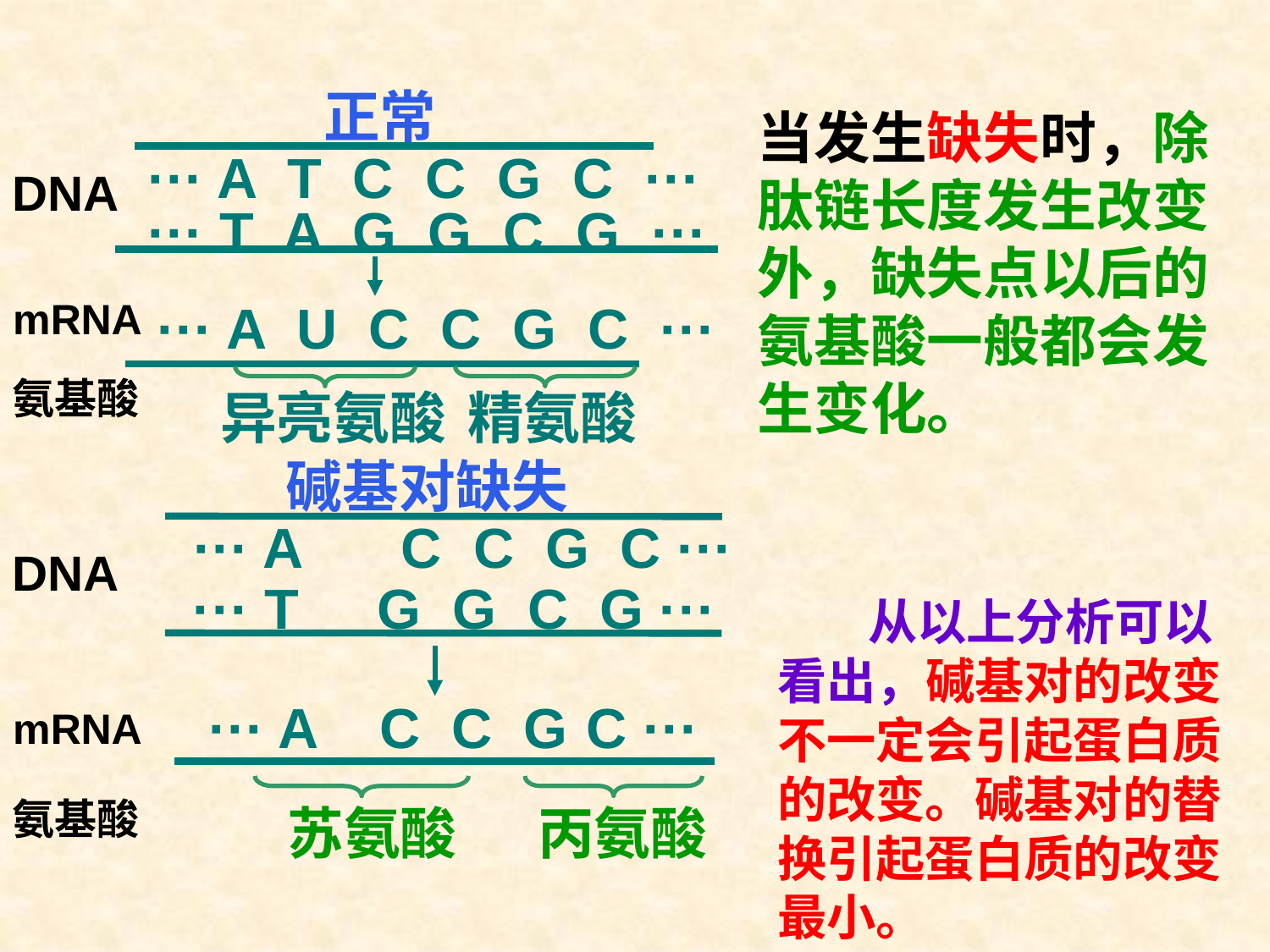

正常
当发生缺失时，除肽链长度发生改变外，缺失点以后的氨基酸一般都会发生变化。
 ··· A  T  C  C  G  C  ···
 ··· T  A  G  G  C  G  ···
DNA

mRNA
 ··· A  U  C  C  G  C  ···

氨基酸
异亮氨酸
精氨酸
碱基对缺失
 ··· A 　C  C  G  C ···
 ··· T     G  G  C  G ···
DNA
mRNA
氨基酸
       从以上分析可以看出，碱基对的改变不一定会引起蛋白质的改变。碱基对的替换引起蛋白质的改变最小。
 ··· A    C  C  G  C ···

苏氨酸
丙氨酸